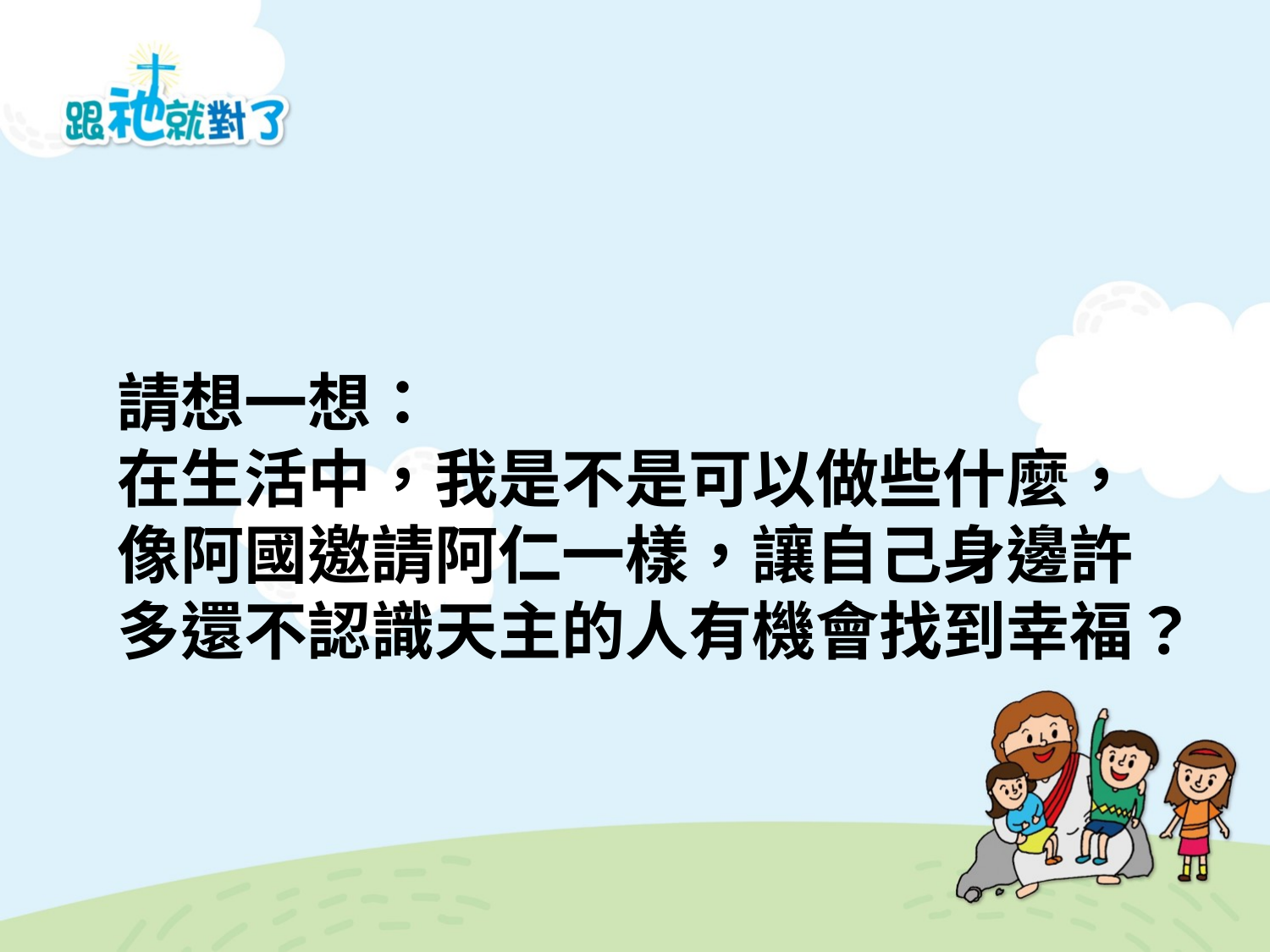

請想一想：
在生活中，我是不是可以做些什麼，像阿國邀請阿仁一樣，讓自己身邊許多還不認識天主的人有機會找到幸福？